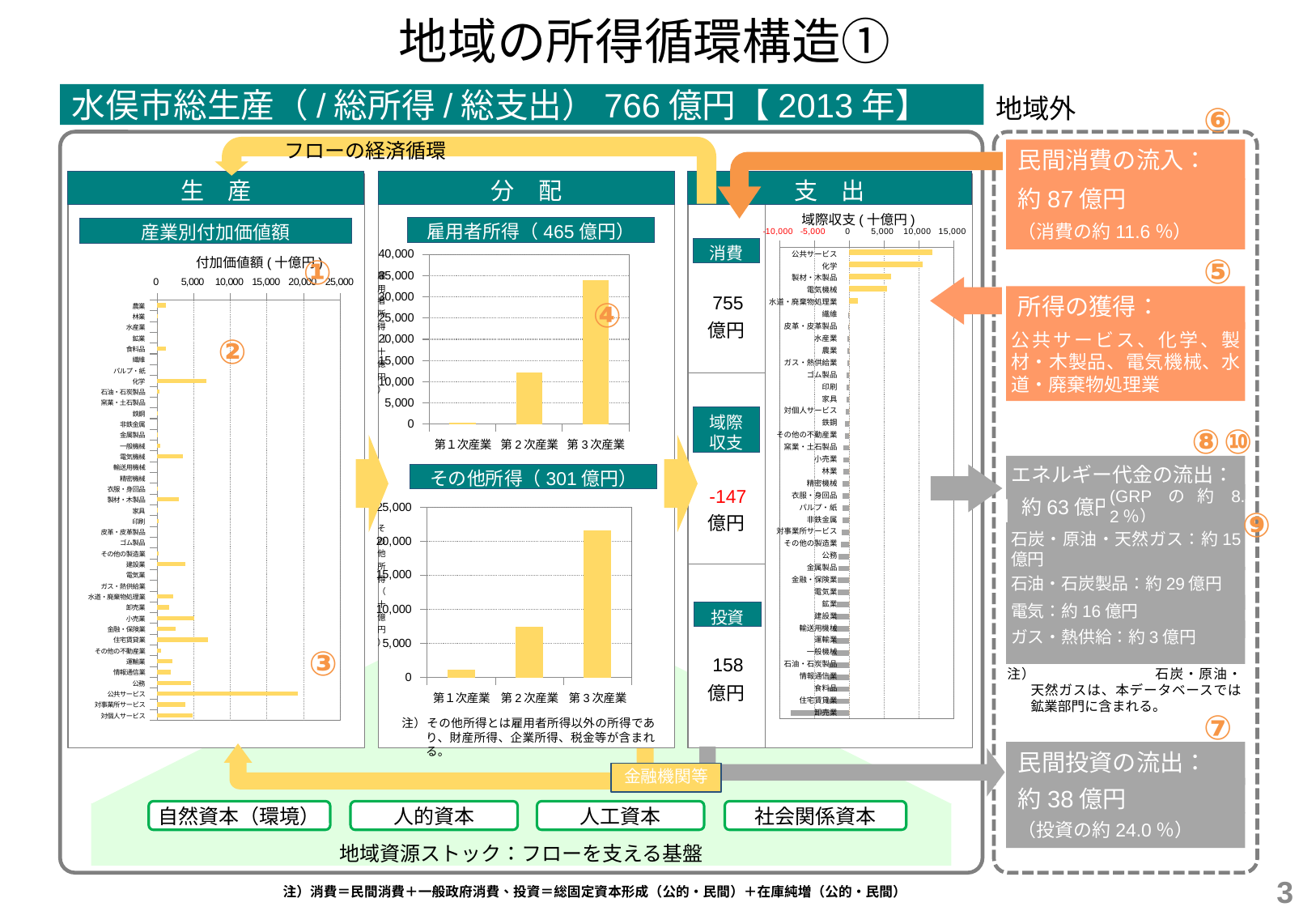

# 地域の所得循環構造①

水俣市総生産（/総所得/総支出）766億円【2013年】
地域外
⑥

フローの経済循環

民間消費の流入：
生　産
分　配
支　出

約87億円
域際収支(十億円)
（消費の約11.6％）

### Chart

| Category |  |  |  |
|---|---|---|---|
| 公共サービス | 11973.639685698476 | 0.0 | 0.0 |
| 化学 | 10575.69896833823 | 0.0 | 0.0 |
| 製材・木製品 | 6006.648746369235 | 0.0 | 0.0 |
| 電気機械 | 5397.484162848121 | 0.0 | 0.0 |
| 水道・廃棄物処理業 | 1223.9065590318 | 0.0 | 0.0 |
| 繊維 | 0.0 | 0.0 | -89.81904783444052 |
| 皮革・皮革製品 | 0.0 | 0.0 | -189.0647830993909 |
| 水産業 | 0.0 | 0.0 | -227.52142999277646 |
| 農業 | 0.0 | 0.0 | -260.13709134275973 |
| ガス・熱供給業 | 0.0 | 0.0 | -268.46446882142186 |
| ゴム製品 | 0.0 | 0.0 | -318.32204648569626 |
| 印刷 | 0.0 | 0.0 | -321.3347972544678 |
| 家具 | 0.0 | 0.0 | -321.9976585699556 |
| 対個人サービス | 0.0 | 0.0 | -464.66436618609987 |
| 鉄鋼 | 0.0 | 0.0 | -549.616016625645 |
| その他の不動産業 | 0.0 | 0.0 | -628.0514591176213 |
| 窯業・土石製品 | 0.0 | 0.0 | -773.135221159062 |
| 小売業 | 0.0 | 0.0 | -811.9180082817977 |
| 林業 | 0.0 | 0.0 | -816.1321746056061 |
| 精密機械 | 0.0 | 0.0 | -886.3917609680532 |
| 衣服・身回品 | 0.0 | 0.0 | -904.0331594684517 |
| パルプ・紙 | 0.0 | 0.0 | -916.9265582521605 |
| 非鉄金属 | 0.0 | 0.0 | -955.3746316159976 |
| 対事業所サービス | 0.0 | 0.0 | -1017.0528835074158 |
| その他の製造業 | 0.0 | 0.0 | -1225.780361266168 |
| 公務 | 0.0 | 0.0 | -1517.544356338691 |
| 金属製品 | 0.0 | 0.0 | -1571.2127607371024 |
| 金融・保険業 | 0.0 | 0.0 | -1624.1210362435108 |
| 電気業 | 0.0 | 0.0 | -1635.8356839091489 |
| 鉱業 | 0.0 | 0.0 | -1706.2480311715365 |
| 建設業 | 0.0 | 0.0 | -2103.745968610824 |
| 輸送用機械 | 0.0 | 0.0 | -2297.2835677448393 |
| 運輸業 | 0.0 | 0.0 | -2322.5529139813266 |
| 一般機械 | 0.0 | 0.0 | -2437.0406738233346 |
| 石油・石炭製品 | 0.0 | 0.0 | -2936.82849975313 |
| 情報通信業 | 0.0 | 0.0 | -3008.360772390918 |
| 食料品 | 0.0 | 0.0 | -3030.499619483205 |
| 住宅賃貸業 | 0.0 | 0.0 | -3351.0198509086486 |
| 卸売業 | 0.0 | 0.0 | -8397.483578096086 |
雇用者所得（465億円）
産業別付加価値額
消費

### Chart

| Category |  |
|---|---|
| 第１次産業 | 286.62769964911433 |
| 第2次産業 | 12259.401426938719 |
| 第3次産業 | 33962.41476471123 |
⑤
①
付加価値額(十億円)

### Chart

| Category |  |
|---|---|
| 農業 | 1216.1285835332642 |
| 林業 | 161.90557228902 |
| 水産業 | 4.545712310370645 |
| 鉱業 | 0.0 |
| 食料品 | 1189.6887807447308 |
| 繊維 | 0.0 |
| パルプ・紙 | 0.0 |
| 化学 | 6776.991826536971 |
| 石油・石炭製品 | 315.4294376684131 |
| 窯業・土石製品 | 0.0 |
| 鉄鋼 | 113.61016024168585 |
| 非鉄金属 | 0.0 |
| 金属製品 | 55.22461130571641 |
| 一般機械 | 443.0144436818338 |
| 電気機械 | 3559.116811625582 |
| 輸送用機械 | 0.0 |
| 精密機械 | 0.0 |
| 衣服・身回品 | 15.048738389057602 |
| 製材・木製品 | 2971.684651006384 |
| 家具 | 20.32023381784203 |
| 印刷 | 191.51783984838445 |
| 皮革・皮革製品 | 0.0 |
| ゴム製品 | 0.0 |
| その他の製造業 | 244.52919766530033 |
| 建設業 | 3816.4862913197676 |
| 電気業 | 0.0 |
| ガス・熱供給業 | 0.0 |
| 水道・廃棄物処理業 | 2226.339911160648 |
| 卸売業 | 1683.429815998751 |
| 小売業 | 5097.101072593967 |
| 金融・保険業 | 2562.8572344735503 |
| 住宅賃貸業 | 6913.402515715697 |
| その他の不動産業 | 566.5831250648915 |
| 運輸業 | 2081.02901087513 |
| 情報通信業 | 1906.3531734854444 |
| 公務 | 4590.243694161983 |
| 公共サービス | 19161.199958732974 |
| 対事業所サービス | 3862.3548201679773 |
| 対個人サービス | 4884.953855554758 |
755
所得の獲得：

④
億円
公共サービス、化学、製材・木製品、電気機械、水道・廃棄物処理業
②

域際
収支
⑧
⑩

エネルギー代金の流出：
その他所得（301億円）

-147
(GRPの約8.2％）
約63億円

### Chart

| Category |  |
|---|---|
| 第１次産業 | 1095.9521684835406 |
| 第2次産業 | 7453.261596912951 |
| 第3次産業 | 21573.433423274535 |
⑨
億円
石炭・原油・天然ガス：約15億円

石油・石炭製品：約29億円
⑨

電気：約16億円
投資
ガス・熱供給：約3億円
③
158
注）	石炭・原油・天然ガスは、本データベースでは鉱業部門に含まれる。
億円
⑦
注）	その他所得とは雇用者所得以外の所得であり、財産所得、企業所得、税金等が含まれる。

民間投資の流出：

金融機関等
約38億円
自然資本（環境）
人的資本
人工資本
社会関係資本

（投資の約24.0％）
地域資源ストック：フローを支える基盤
3
注）消費＝民間消費＋一般政府消費、投資＝総固定資本形成（公的・民間）＋在庫純増（公的・民間）